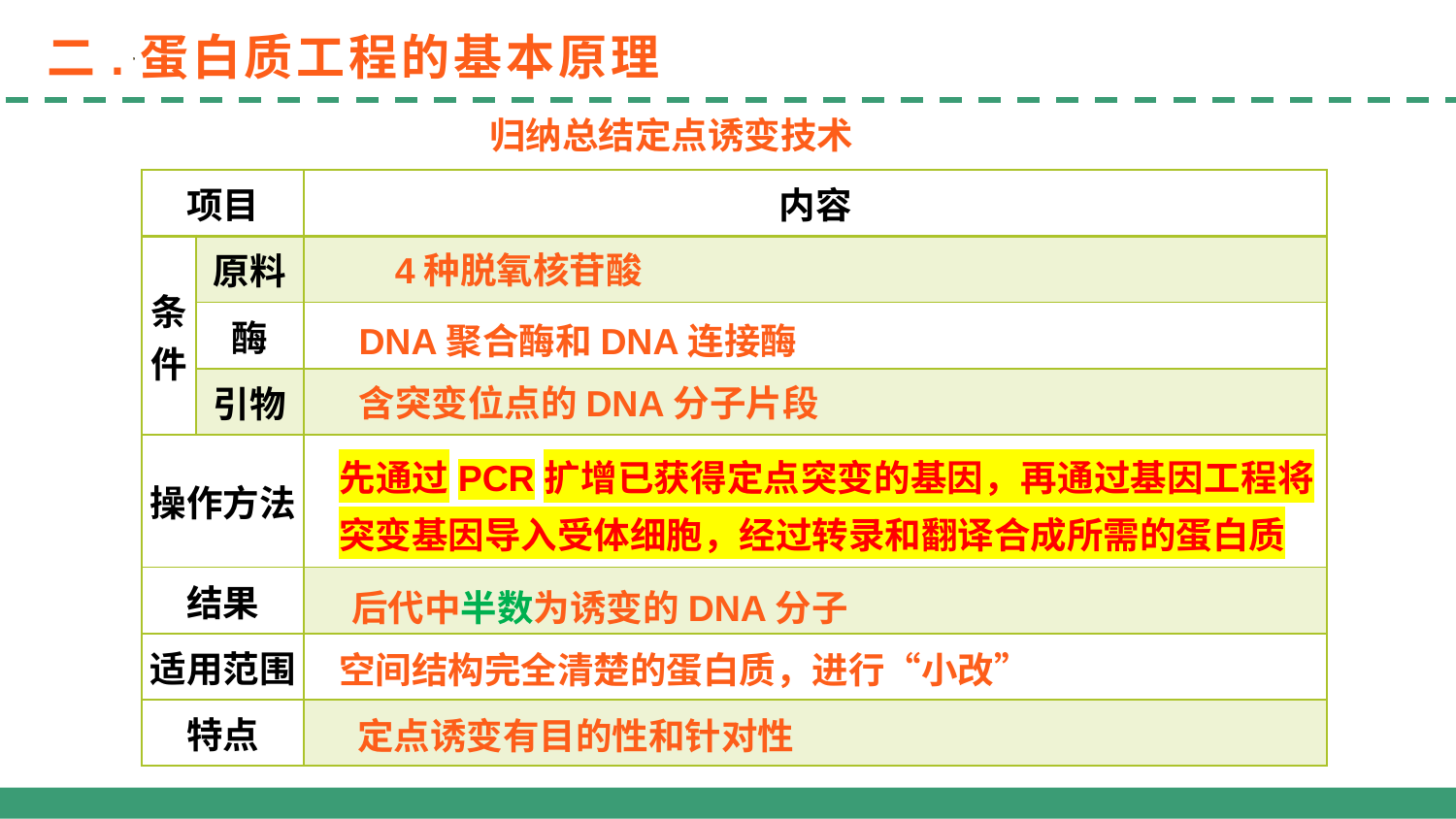

二.蛋白质工程的基本原理
归纳总结定点诱变技术
| 项目 |  | 内容 |
| --- | --- | --- |
| 条件 | 原料 |  |
|  | 酶 |  |
|  | 引物 |  |
| 操作方法 |  |  |
| 结果 |  |  |
| 适用范围 |  |  |
| 特点 |  |  |
4种脱氧核苷酸
DNA聚合酶和DNA连接酶
含突变位点的DNA分子片段
先通过PCR扩增已获得定点突变的基因，再通过基因工程将突变基因导入受体细胞，经过转录和翻译合成所需的蛋白质
后代中半数为诱变的DNA分子
空间结构完全清楚的蛋白质，进行“小改”
定点诱变有目的性和针对性